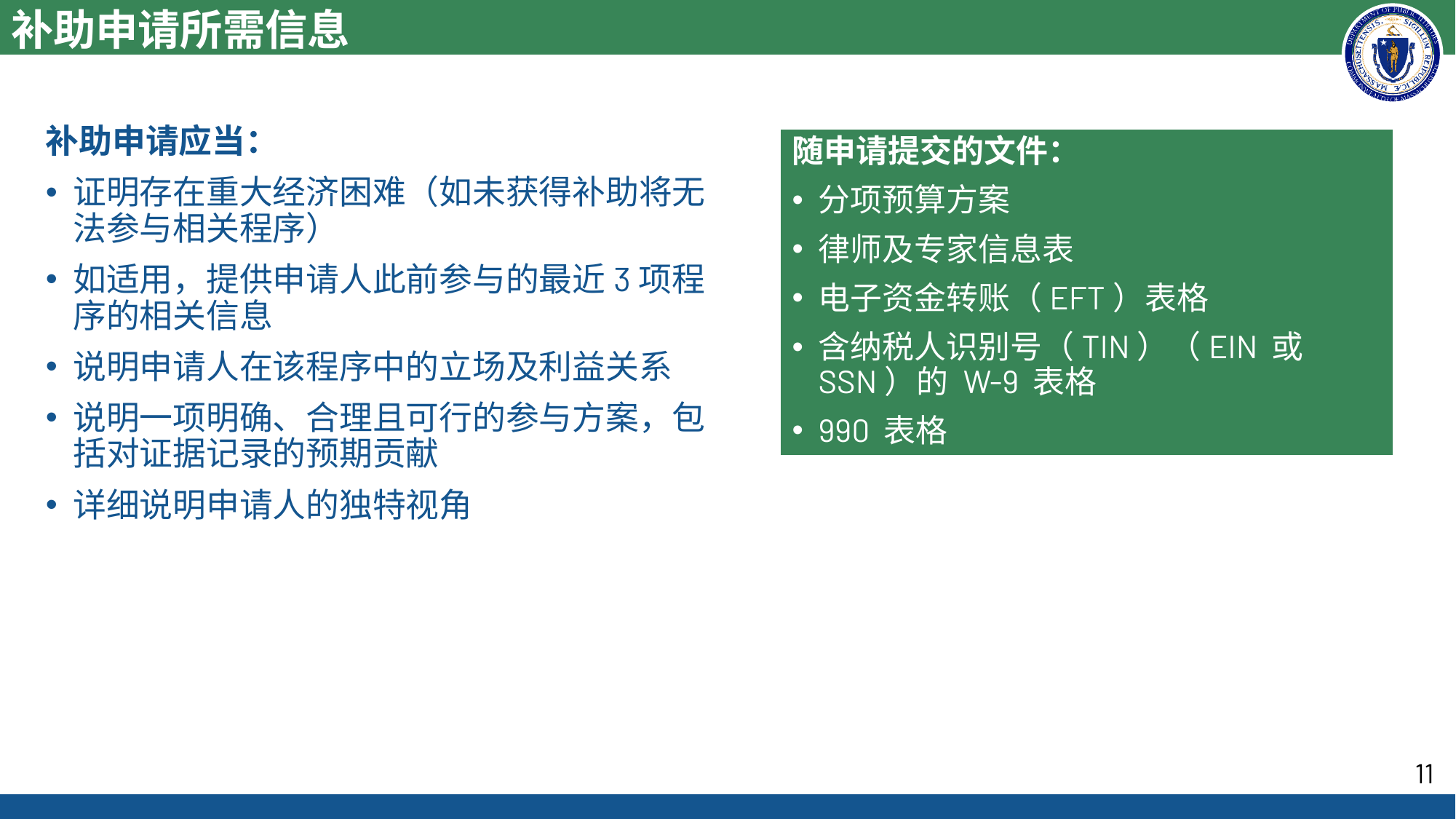

# 补助申请所需信息
补助申请应当：
证明存在重大经济困难（如未获得补助将无法参与相关程序）
如适用，提供申请人此前参与的最近3项程序的相关信息
说明申请人在该程序中的立场及利益关系
说明一项明确、合理且可行的参与方案，包括对证据记录的预期贡献
详细说明申请人的独特视角
随申请提交的文件：
分项预算方案
律师及专家信息表
电子资金转账（EFT）表格
含纳税人识别号（TIN）（EIN 或 SSN）的 W-9 表格
990 表格
11